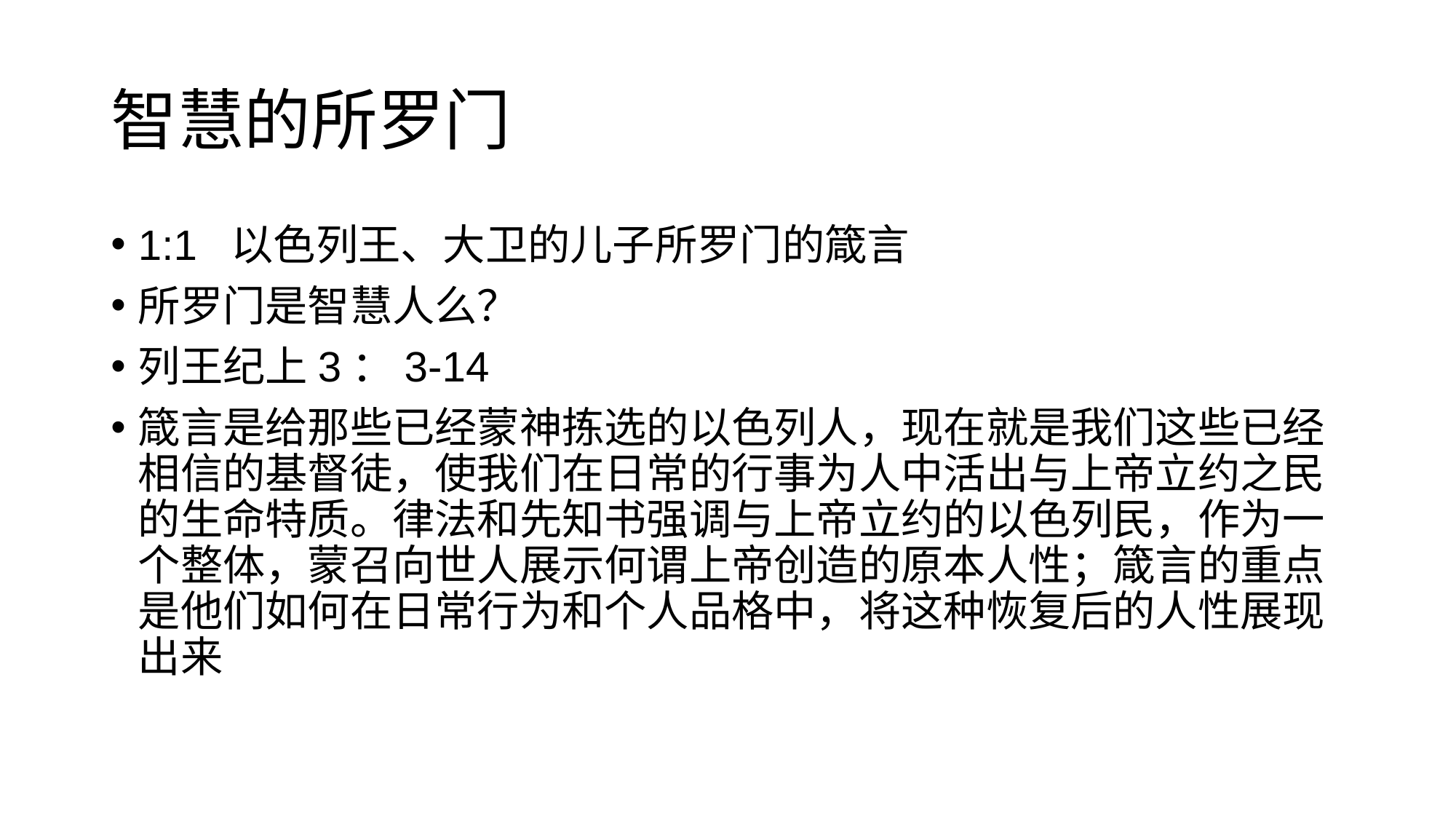

# 智慧的所罗门
1:1  以色列王、大卫的儿子所罗门的箴言
所罗门是智慧人么？
列王纪上3：3-14
箴言是给那些已经蒙神拣选的以色列人，现在就是我们这些已经相信的基督徒，使我们在日常的行事为人中活出与上帝立约之民的生命特质。律法和先知书强调与上帝立约的以色列民，作为一个整体，蒙召向世人展示何谓上帝创造的原本人性；箴言的重点是他们如何在日常行为和个人品格中，将这种恢复后的人性展现出来